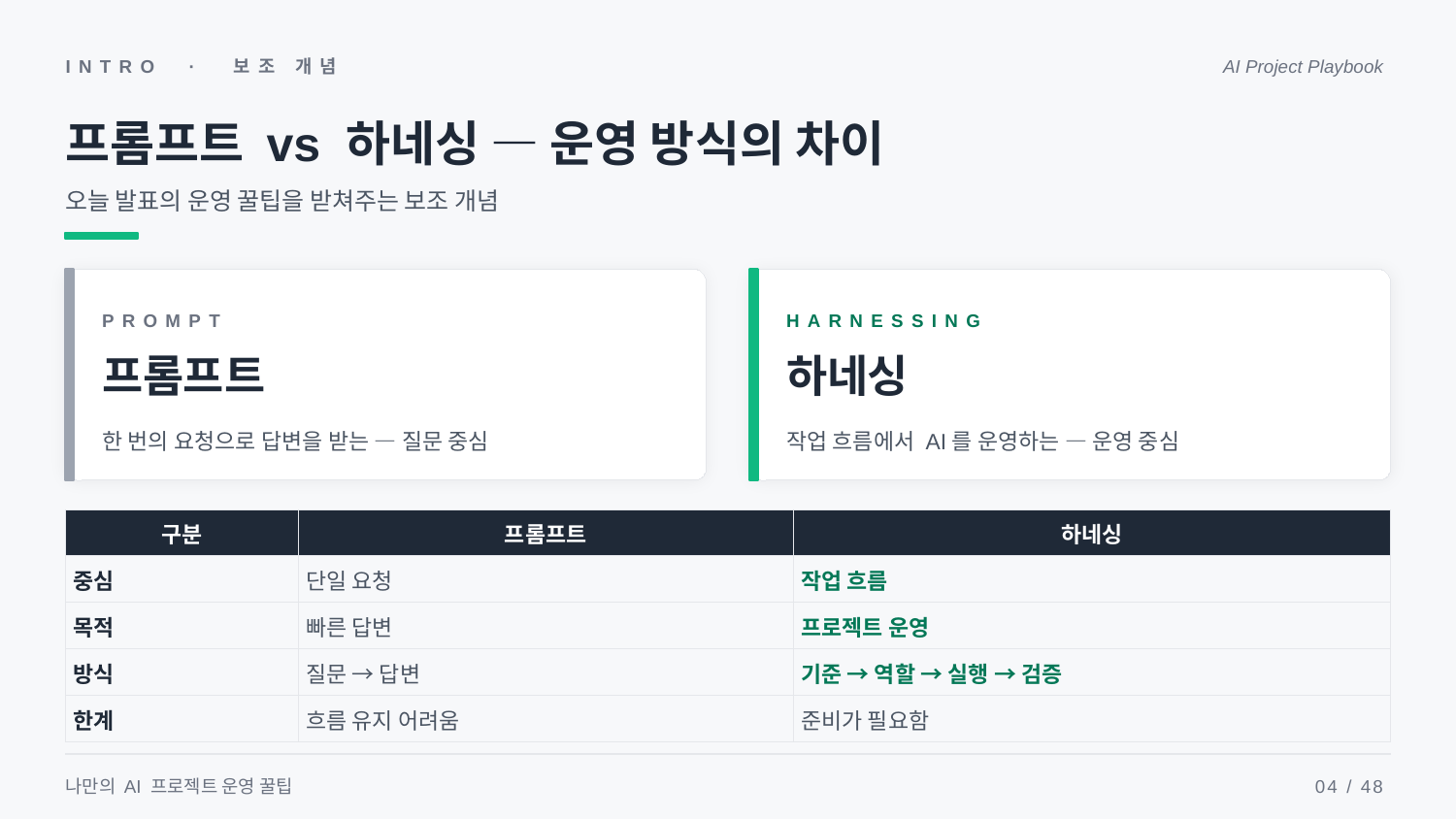

INTRO  ·  보조 개념
AI Project Playbook
프롬프트 vs 하네싱 — 운영 방식의 차이
오늘 발표의 운영 꿀팁을 받쳐주는 보조 개념

PROMPT
HARNESSING
프롬프트
하네싱
한 번의 요청으로 답변을 받는 — 질문 중심
작업 흐름에서 AI를 운영하는 — 운영 중심
| 구분 | 프롬프트 | 하네싱 |
| --- | --- | --- |
| 중심 | 단일 요청 | 작업 흐름 |
| 목적 | 빠른 답변 | 프로젝트 운영 |
| 방식 | 질문 → 답변 | 기준 → 역할 → 실행 → 검증 |
| 한계 | 흐름 유지 어려움 | 준비가 필요함 |

나만의 AI 프로젝트 운영 꿀팁
04 / 48